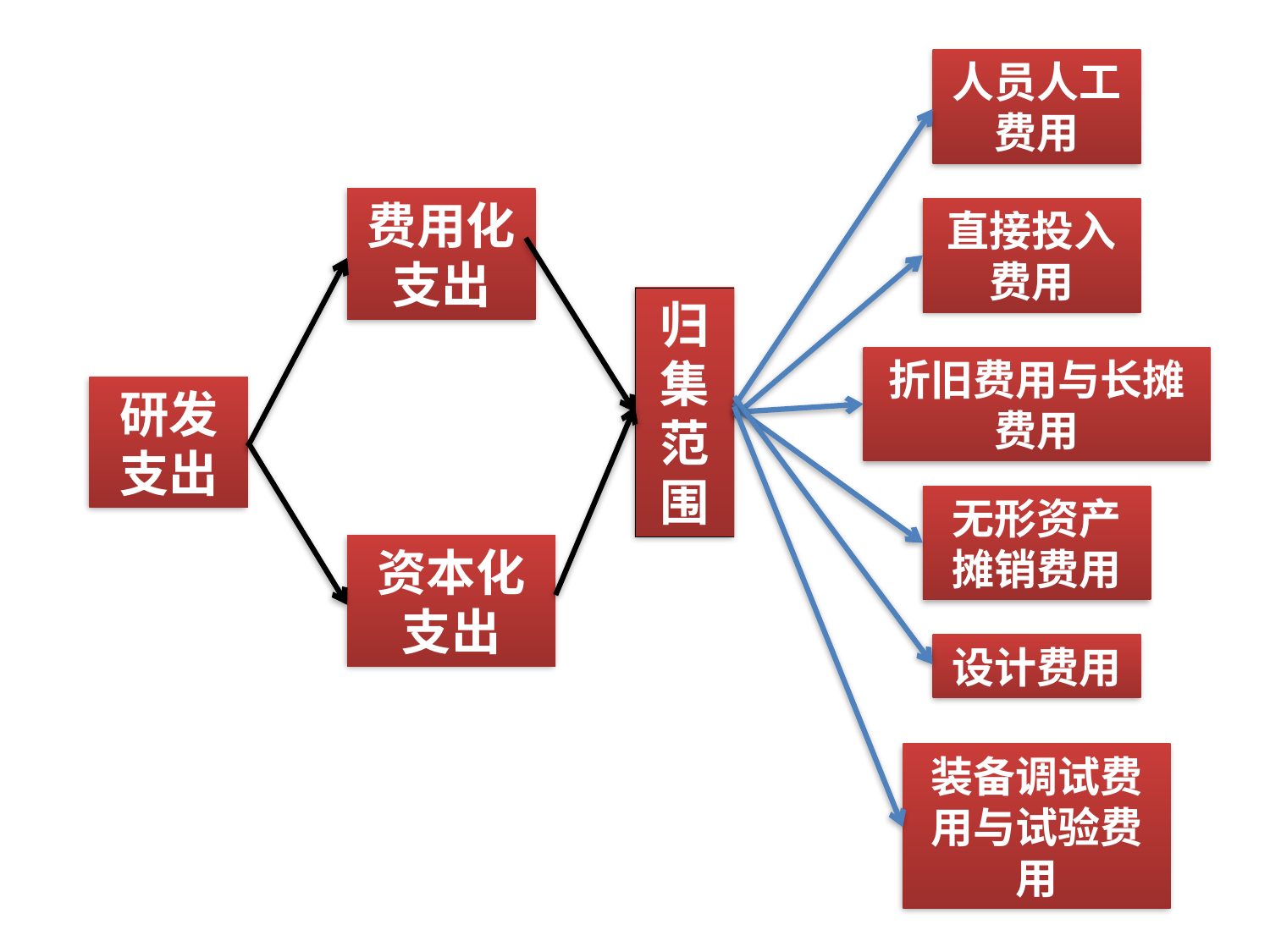

人员人工费用
费用化支出
直接投入费用
归集范围
折旧费用与长摊费用
研发支出
无形资产摊销费用
资本化支出
设计费用
装备调试费用与试验费用